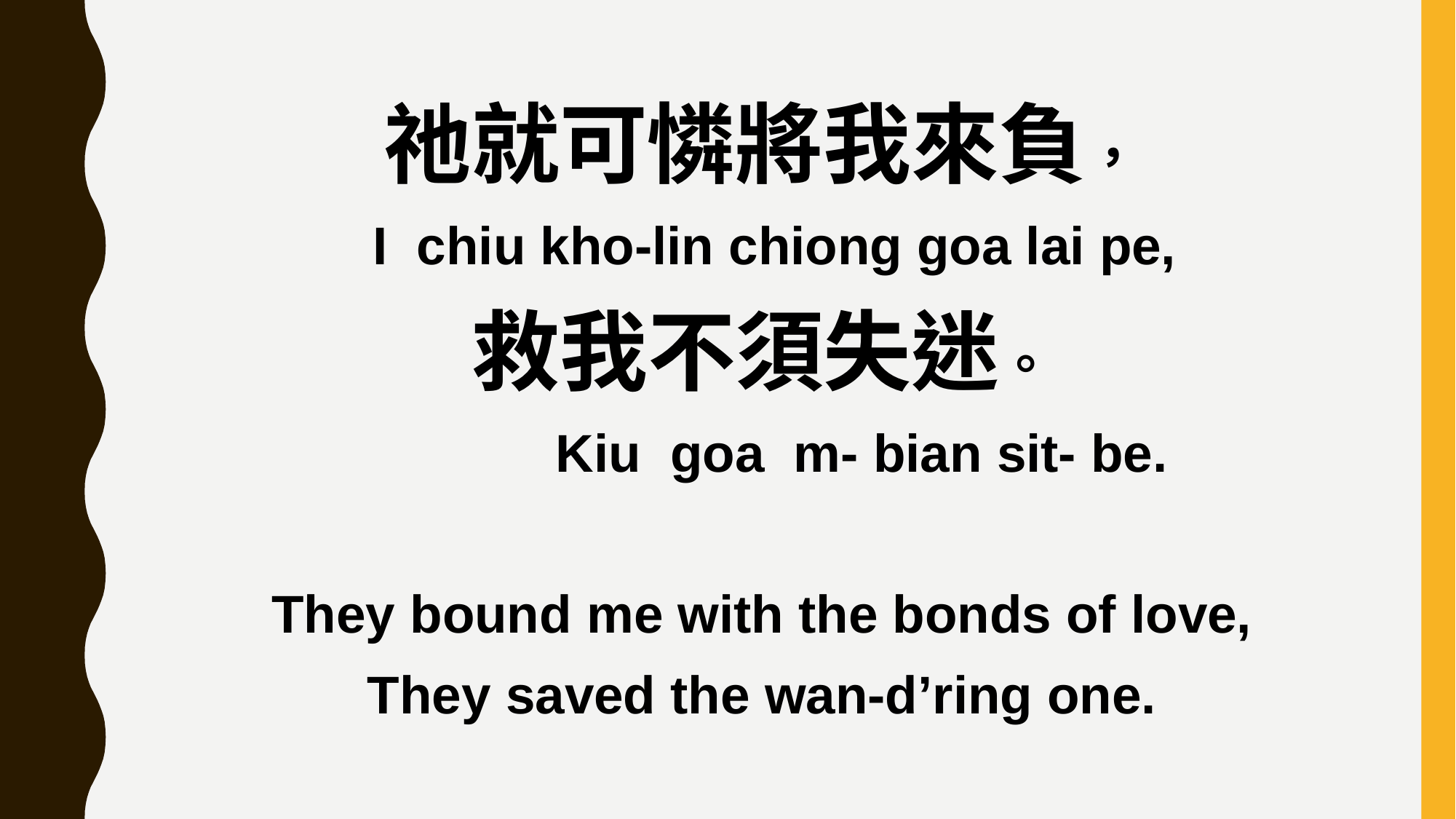

祂就可憐將我來負，
  I  chiu kho-lin chiong goa lai pe,
救我不須失迷。
                       Kiu  goa  m- bian sit- be.

They bound me with the bonds of love,
They saved the wan-d’ring one.